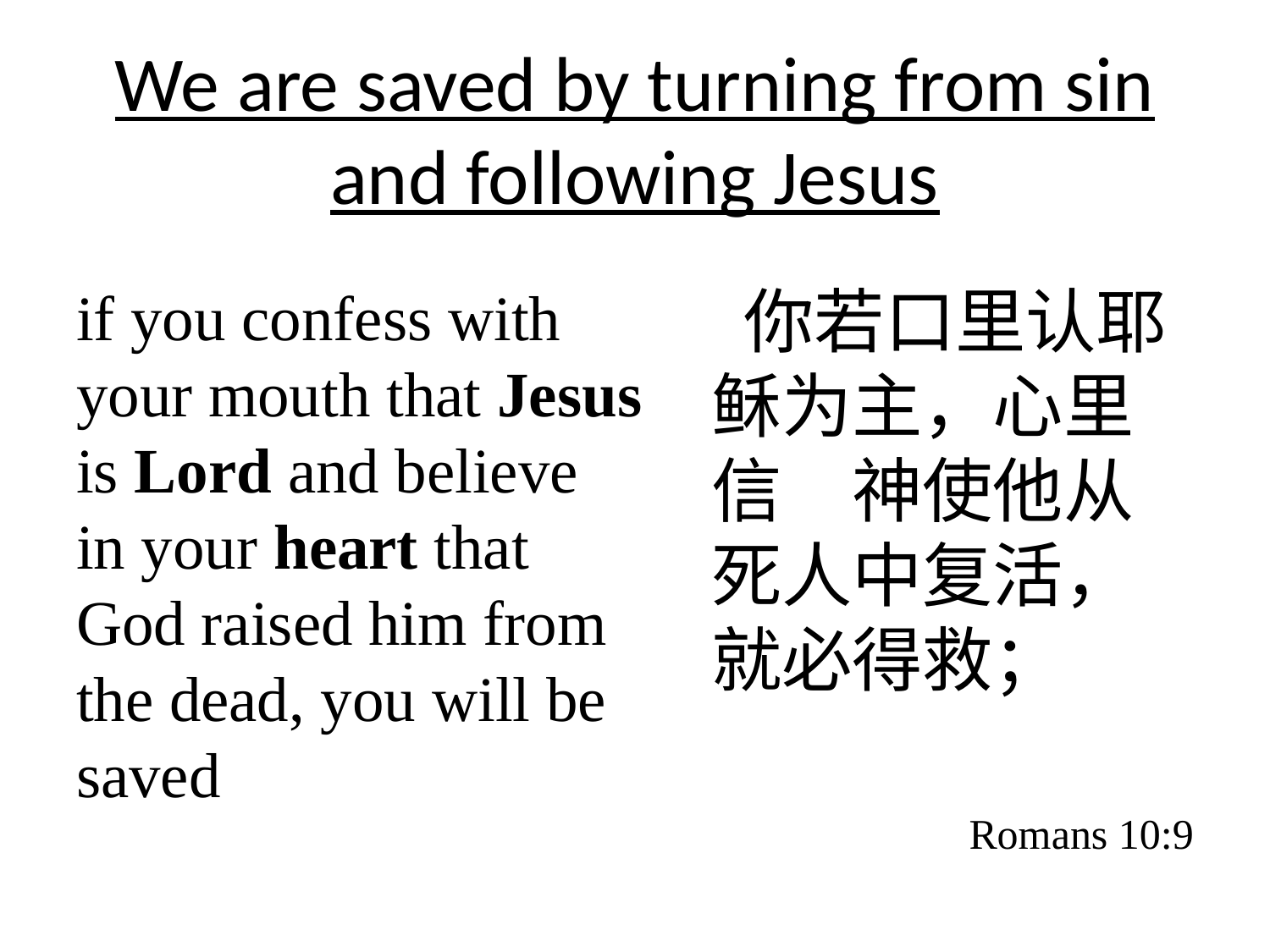

# We are saved by turning from sin and following Jesus
if you confess with your mouth that Jesus is Lord and believe in your heart that God raised him from the dead, you will be saved
 你若口里认耶稣为主，心里信　神使他从死人中复活，就必得救；

Romans 10:9